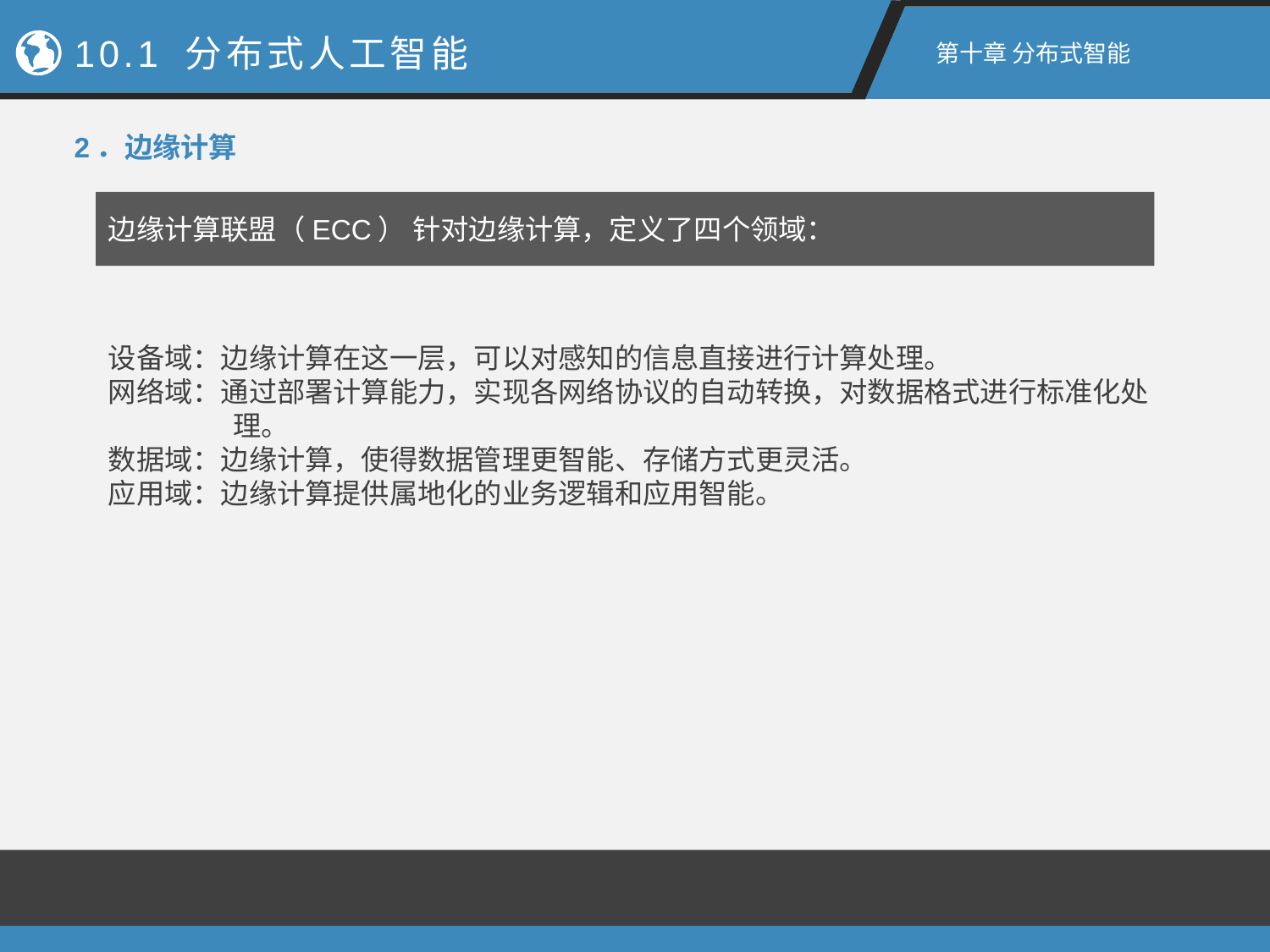

10.1 分布式人工智能

第十章 分布式智能
2．边缘计算
边缘计算联盟（ECC） 针对边缘计算，定义了四个领域：
设备域：边缘计算在这一层，可以对感知的信息直接进行计算处理。
网络域：通过部署计算能力，实现各网络协议的自动转换，对数据格式进行标准化处理。
数据域：边缘计算，使得数据管理更智能、存储方式更灵活。
应用域：边缘计算提供属地化的业务逻辑和应用智能。